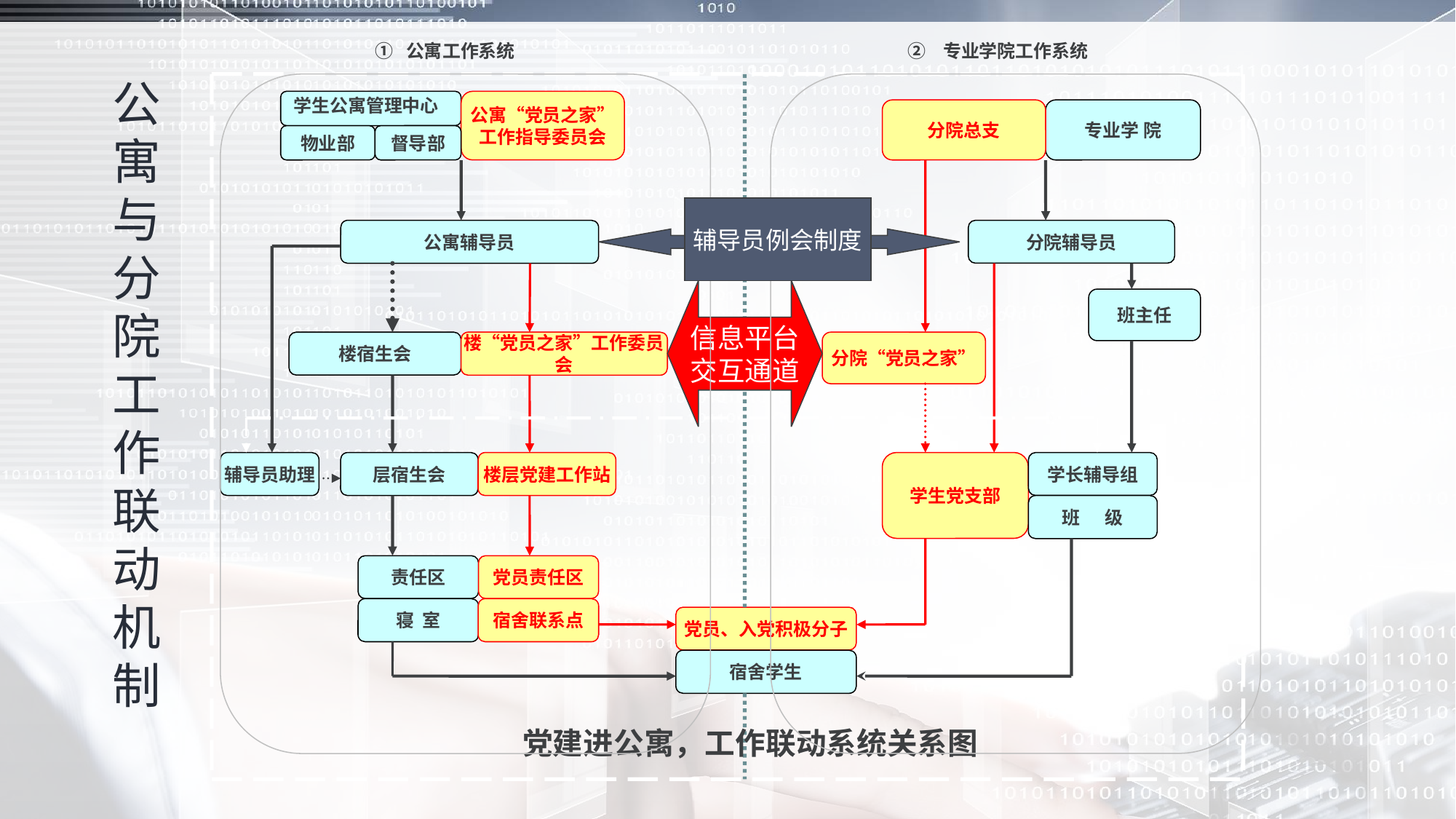

①  公寓工作系统
②   专业学院工作系统
公寓与分院工作联动机制

学生公寓管理中心
公寓“党员之家”
工作指导委员会
分院总支
专业学 院
物业部
督导部

辅导员例会制度
公寓辅导员
分院辅导员

信息平台
交互通道
班主任
楼宿生会
楼“党员之家”工作委员会
分院“党员之家”

辅导员助理
层宿生会
楼层党建工作站
学生党支部
学长辅导组

班      级

责任区
党员责任区
寝  室
宿舍联系点
党员、入党积极分子

宿舍学生

党建进公寓，工作联动系统关系图